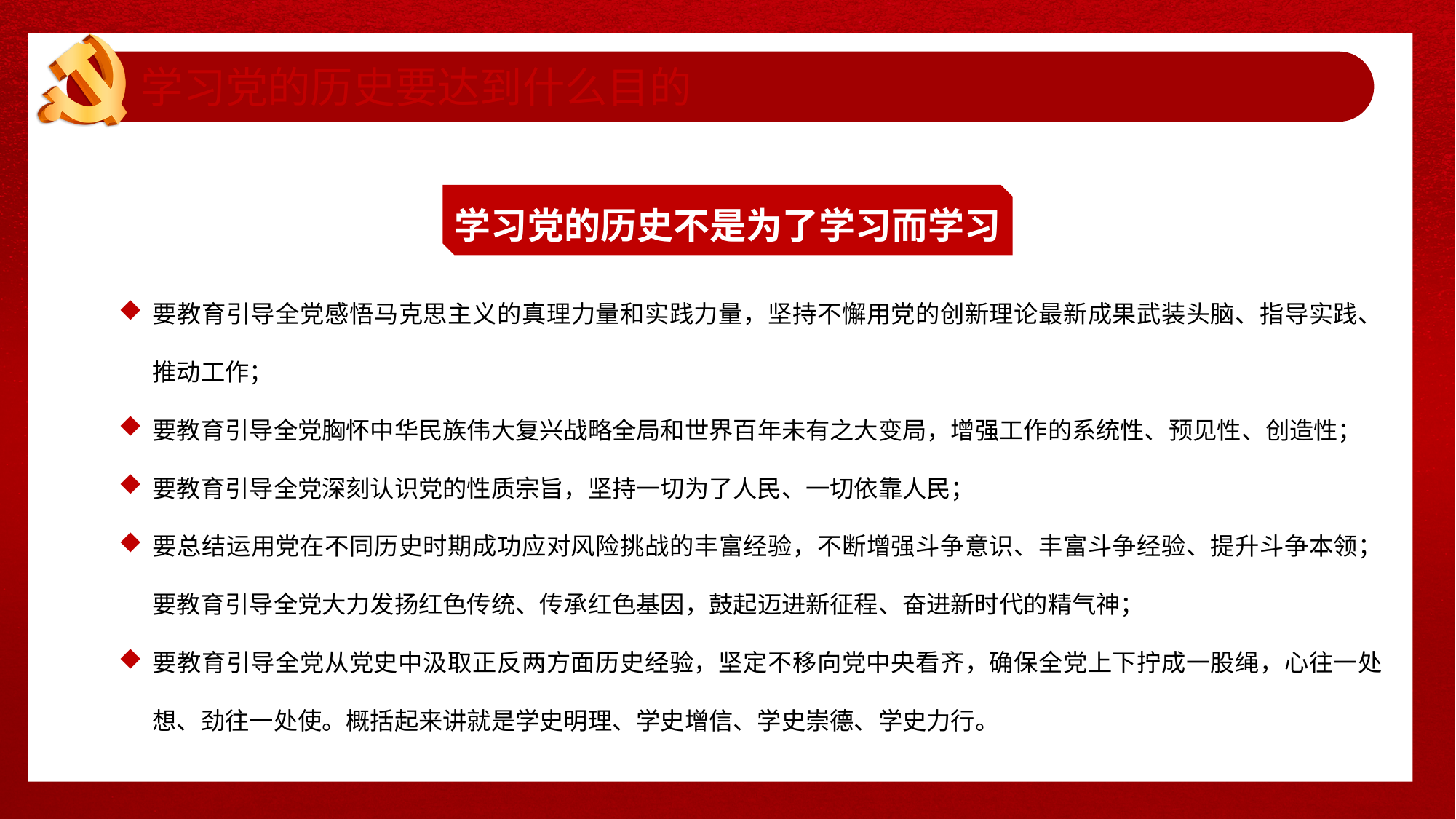

学习党的历史要达到什么目的
学习党的历史不是为了学习而学习

要教育引导全党感悟马克思主义的真理力量和实践力量，坚持不懈用党的创新理论最新成果武装头脑、指导实践、推动工作；
要教育引导全党胸怀中华民族伟大复兴战略全局和世界百年未有之大变局，增强工作的系统性、预见性、创造性；
要教育引导全党深刻认识党的性质宗旨，坚持一切为了人民、一切依靠人民；
要总结运用党在不同历史时期成功应对风险挑战的丰富经验，不断增强斗争意识、丰富斗争经验、提升斗争本领；要教育引导全党大力发扬红色传统、传承红色基因，鼓起迈进新征程、奋进新时代的精气神；
要教育引导全党从党史中汲取正反两方面历史经验，坚定不移向党中央看齐，确保全党上下拧成一股绳，心往一处想、劲往一处使。概括起来讲就是学史明理、学史增信、学史崇德、学史力行。